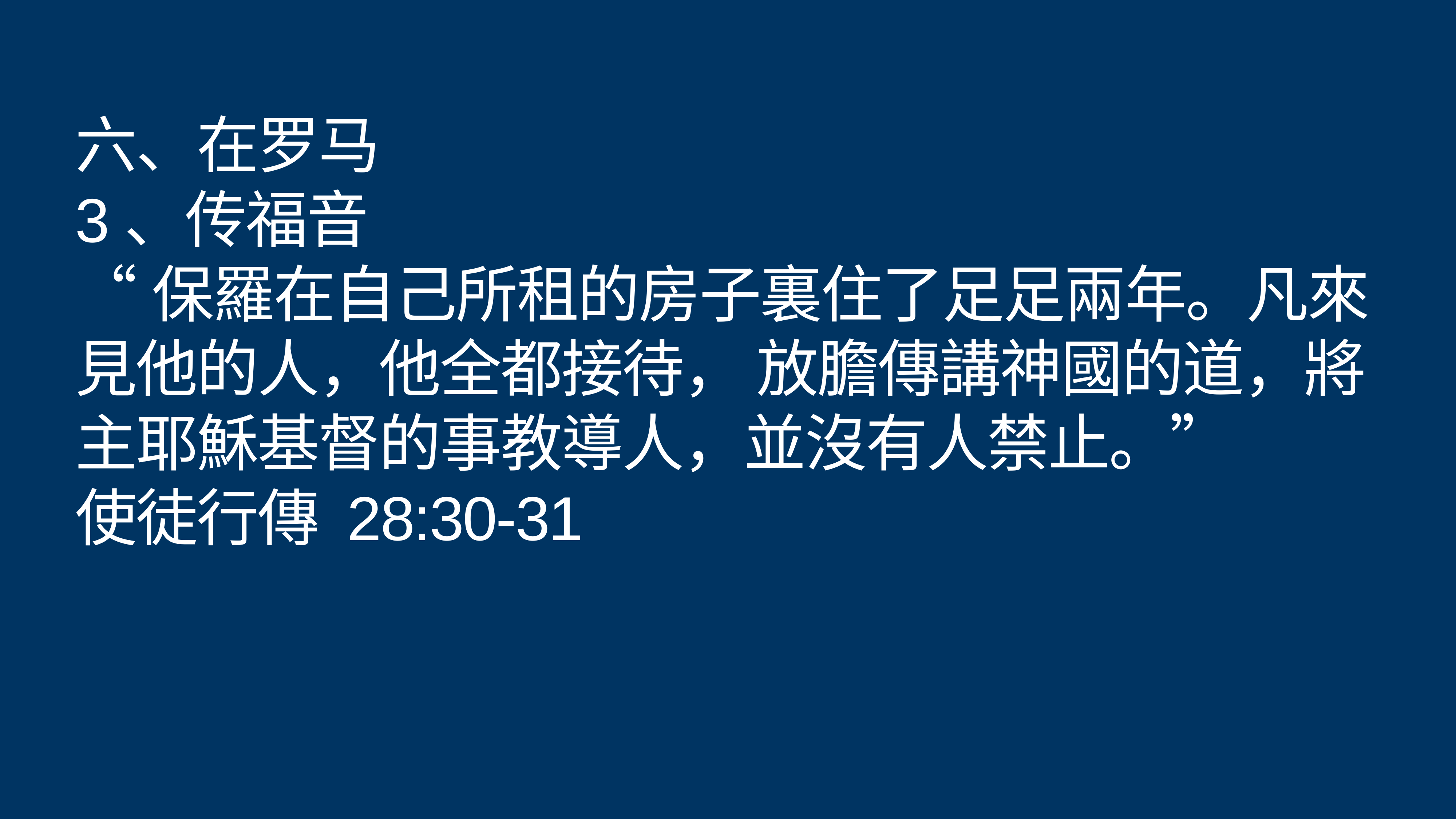

# 六、在罗马
3、传福音
“保羅在自己所租的房子裏住了足足兩年。凡來見他的人，他全都接待， 放膽傳講神國的道，將主耶穌基督的事教導人，並沒有人禁止。”
使徒行傳 28:30-31